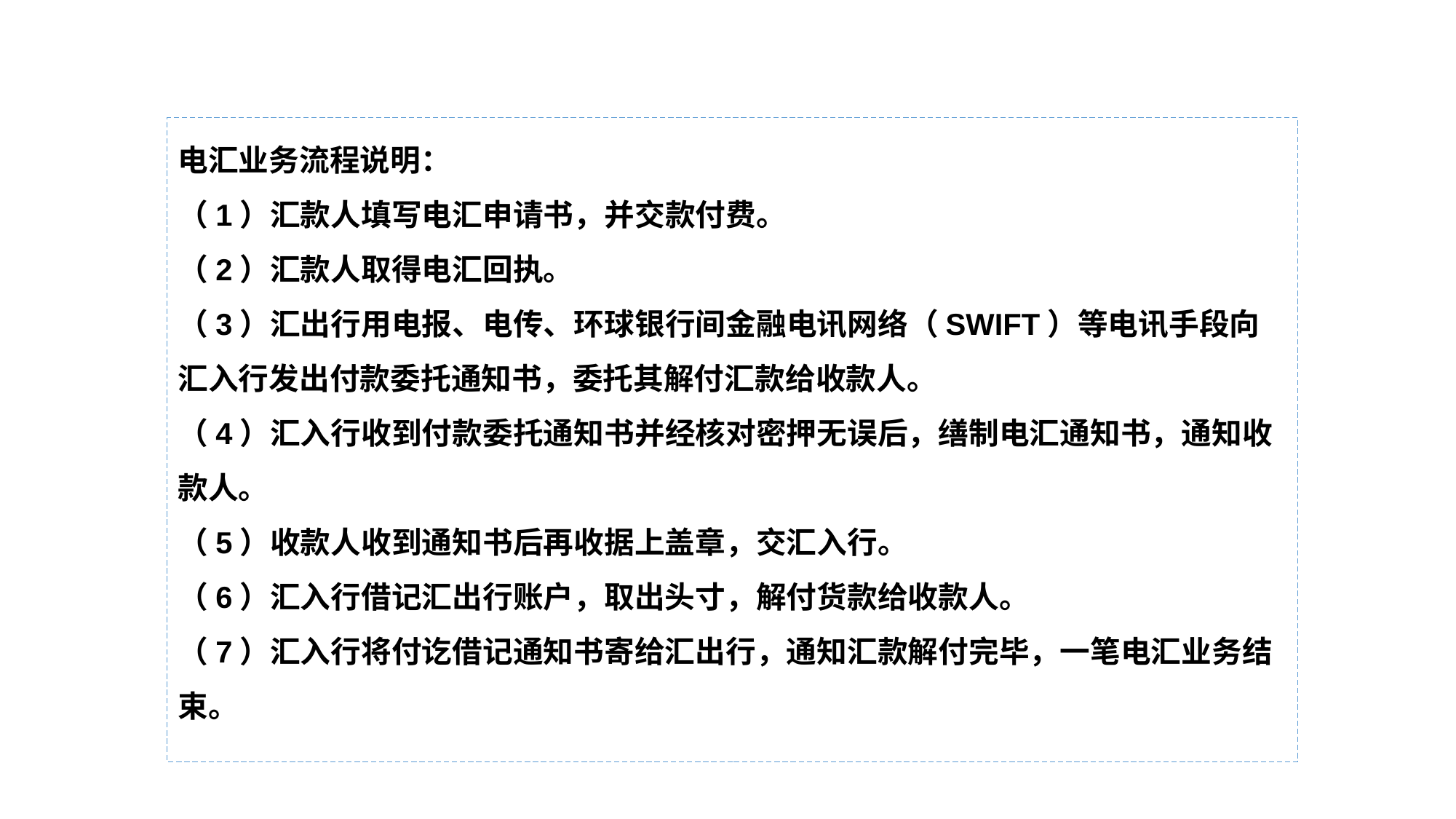

电汇业务流程说明：
（1）汇款人填写电汇申请书，并交款付费。
（2）汇款人取得电汇回执。
（3）汇出行用电报、电传、环球银行间金融电讯网络（SWIFT）等电讯手段向汇入行发出付款委托通知书，委托其解付汇款给收款人。
（4）汇入行收到付款委托通知书并经核对密押无误后，缮制电汇通知书，通知收款人。
（5）收款人收到通知书后再收据上盖章，交汇入行。
（6）汇入行借记汇出行账户，取出头寸，解付货款给收款人。
（7）汇入行将付讫借记通知书寄给汇出行，通知汇款解付完毕，一笔电汇业务结束。